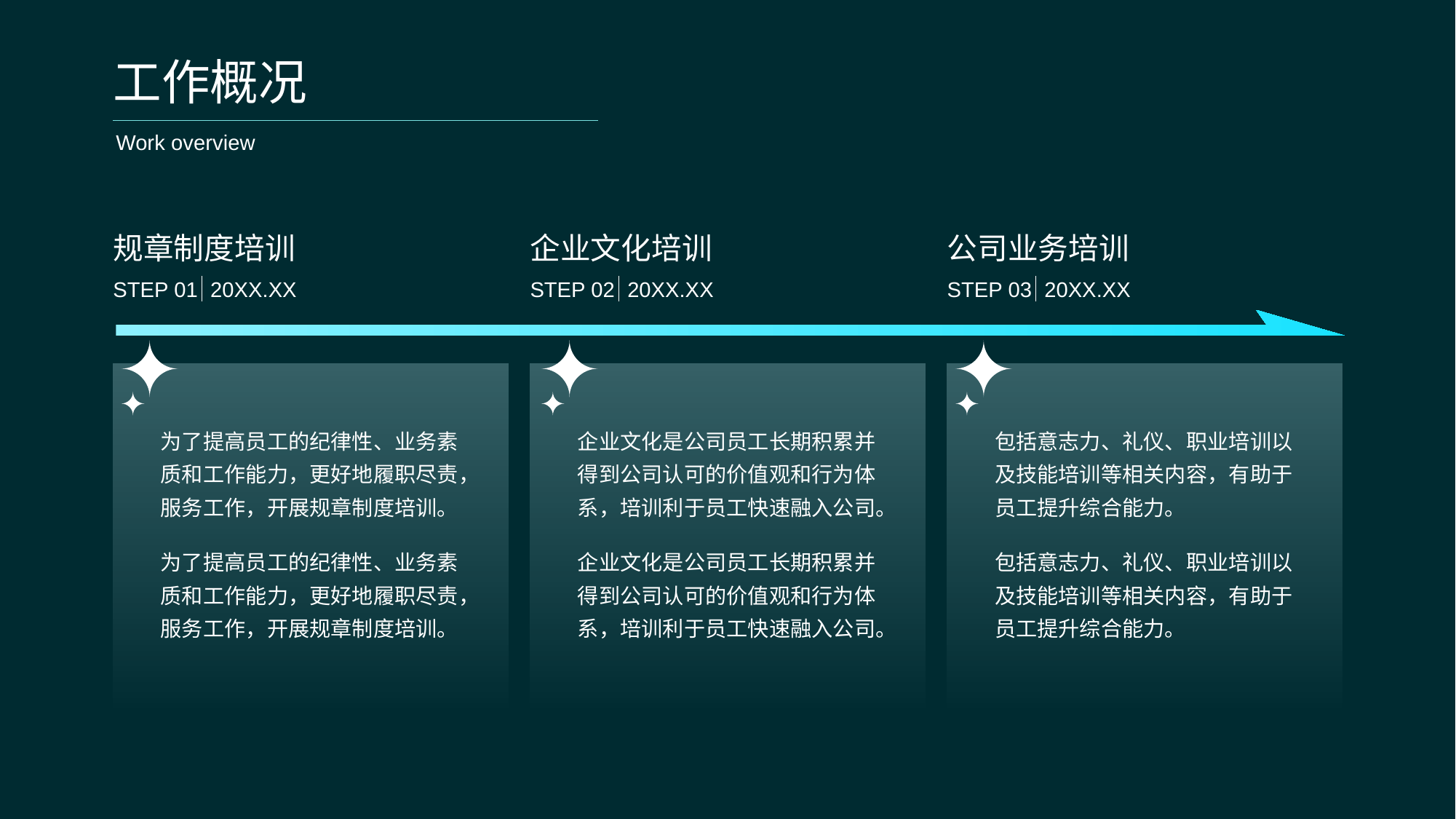

工作概况
Work overview
规章制度培训
STEP 01
20XX.XX
企业文化培训
STEP 02
20XX.XX
公司业务培训
STEP 03
20XX.XX

为了提高员工的纪律性、业务素质和工作能力，更好地履职尽责，服务工作，开展规章制度培训。
为了提高员工的纪律性、业务素质和工作能力，更好地履职尽责，服务工作，开展规章制度培训。

企业文化是公司员工长期积累并得到公司认可的价值观和行为体系，培训利于员工快速融入公司。
企业文化是公司员工长期积累并得到公司认可的价值观和行为体系，培训利于员工快速融入公司。

包括意志力、礼仪、职业培训以及技能培训等相关内容，有助于员工提升综合能力。
包括意志力、礼仪、职业培训以及技能培训等相关内容，有助于员工提升综合能力。